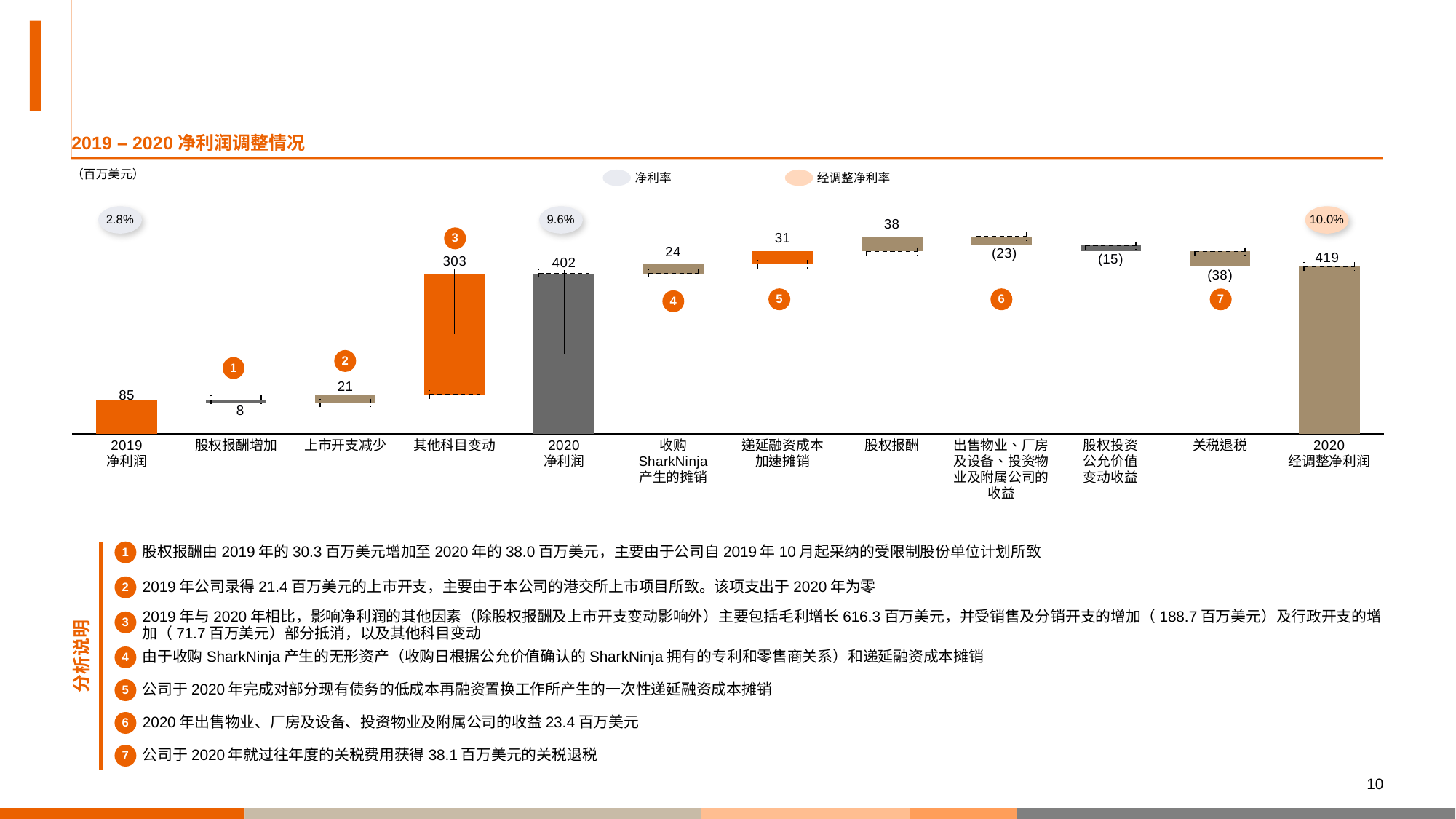

# 调整项 – 净利润
2019 – 2020净利润调整情况
（百万美元）

净利率

经调整净利率

### Chart

| Category | Adjusted RT | Data | Series Line |
|---|---|---|---|
| 2019
净利润 | 0.0 | 85.2 | None |
| 股权报酬增加 | 77.5 | 7.699999999999999 | 85.2 |
| 上市开支减少 | 77.5 | 21.4 | 77.5 |
| 其他科目变动 | 98.9 | 303.40000000000003 | 98.9 |
| 2020
净利润 | 0.0 | 402.30000000000007 | 402.30000000000007 |
| 收购
SharkNinja
产生的摊销 | 402.30000000000007 | 23.7 | 402.30000000000007 |
| 递延融资成本
加速摊销 | 426.00000000000006 | 31.3 | 426.00000000000006 |
| 股权报酬 | 457.30000000000007 | 38.0 | 457.30000000000007 |
| 出售物业、厂房及设备、投资物业及附属公司的收益 | 471.9000000000001 | 23.4 | 495.30000000000007 |
| 股权投资
公允价值
变动收益 | 457.30000000000007 | 14.6 | 471.9000000000001 |
| 关税退税 | 419.20000000000005 | 38.1 | 457.30000000000007 |
| 2020
经调整净利润 | 0.0 | 419.20000000000005 | 419.20000000000005 |
2.8%
9.6%
10.0%
3
5
6
7
4
2
1
1
股权报酬由2019年的30.3百万美元增加至2020年的38.0百万美元，主要由于公司自2019年10月起采纳的受限制股份单位计划所致
分析说明
2
2019年公司录得21.4百万美元的上市开支，主要由于本公司的港交所上市项目所致。该项支出于2020年为零
2019年与2020年相比，影响净利润的其他因素（除股权报酬及上市开支变动影响外）主要包括毛利增长616.3百万美元，并受销售及分销开支的增加（188.7百万美元）及行政开支的增加（71.7百万美元）部分抵消，以及其他科目变动
3
4
由于收购SharkNinja产生的无形资产（收购日根据公允价值确认的SharkNinja拥有的专利和零售商关系）和递延融资成本摊销
5
公司于2020年完成对部分现有债务的低成本再融资置换工作所产生的一次性递延融资成本摊销
6
2020年出售物业、厂房及设备、投资物业及附属公司的收益23.4百万美元
7
公司于2020年就过往年度的关税费用获得38.1百万美元的关税退税
10